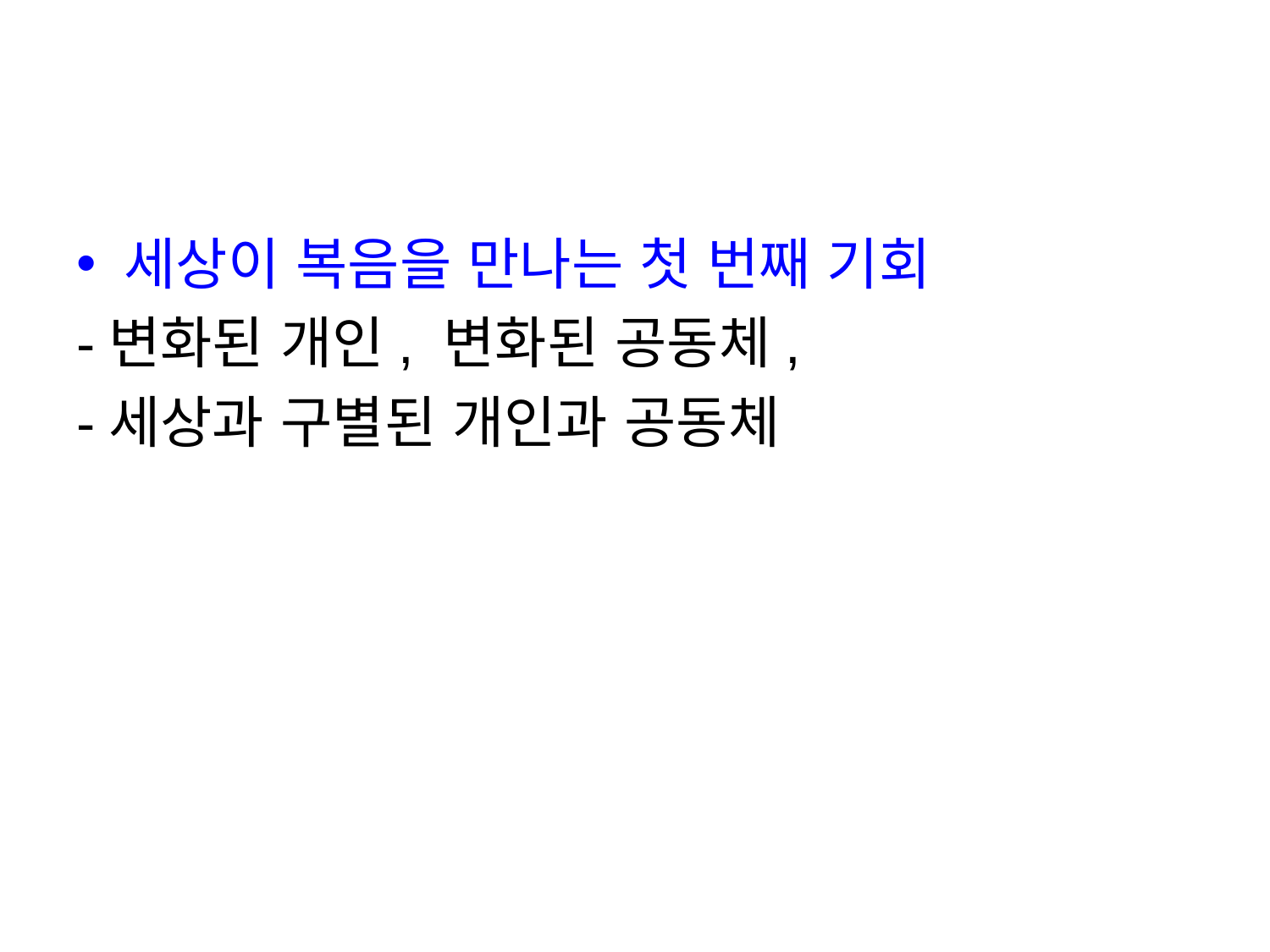

#
세상이 복음을 만나는 첫 번째 기회
-변화된 개인, 변화된 공동체,
-세상과 구별된 개인과 공동체